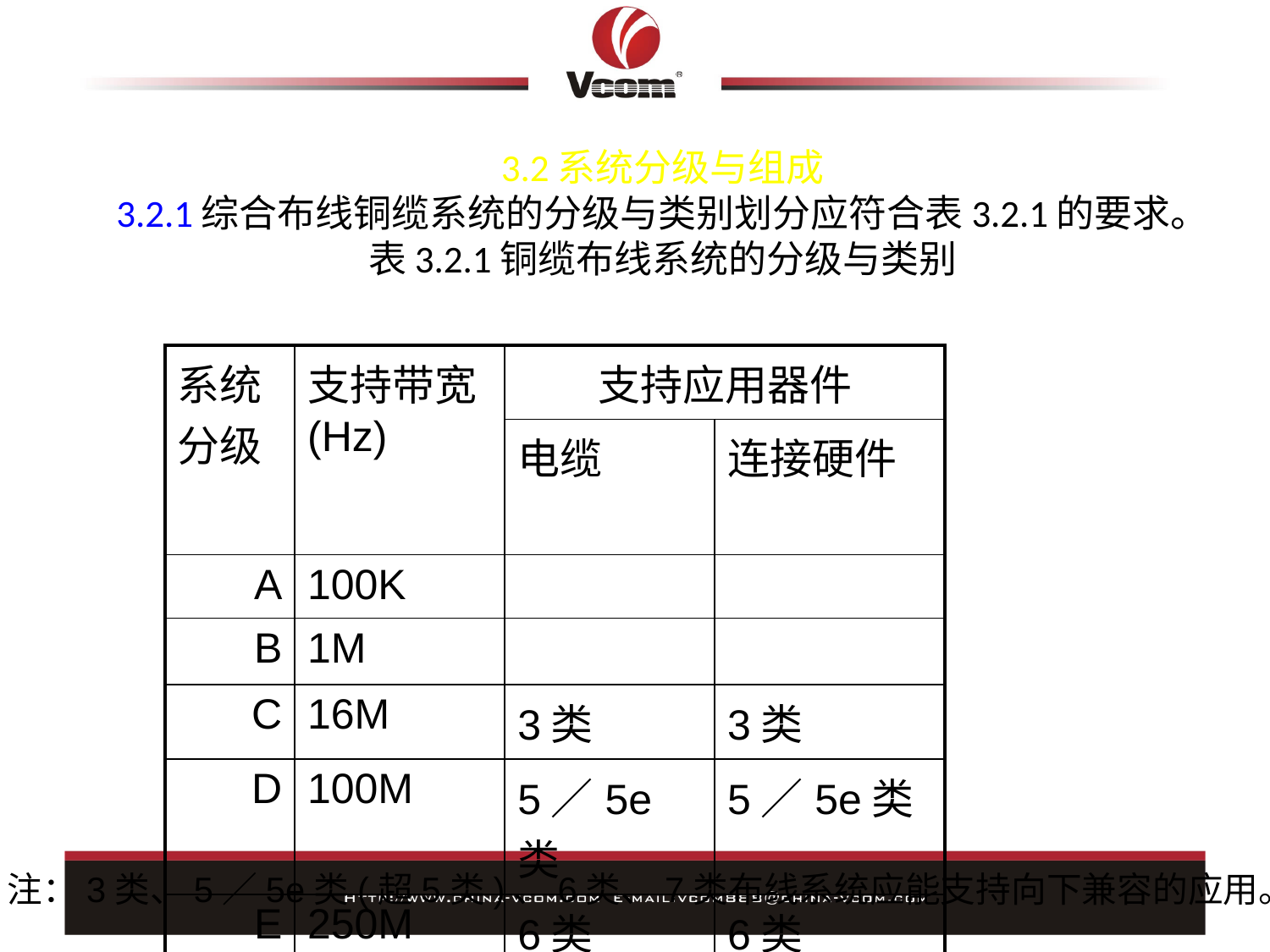

# 3.2系统分级与组成 3.2.1综合布线铜缆系统的分级与类别划分应符合表3.2.1的要求。 表3.2.1铜缆布线系统的分级与类别
| 系统 分级 | 支持带宽 (Hz) | 支持应用器件 |  |
| --- | --- | --- | --- |
|  |  | 电缆 | 连接硬件 |
| A | 100K |  |  |
| B | 1M |  |  |
| C | 16M | 3类 | 3类 |
| D | 100M | 5／5e类 | 5／5e类 |
| E | 250M | 6类 | 6类 |
| F | 600M | 7类 | 7类 |
注：3类、5／5e类(超5类)、6类、7类布线系统应能支持向下兼容的应用。